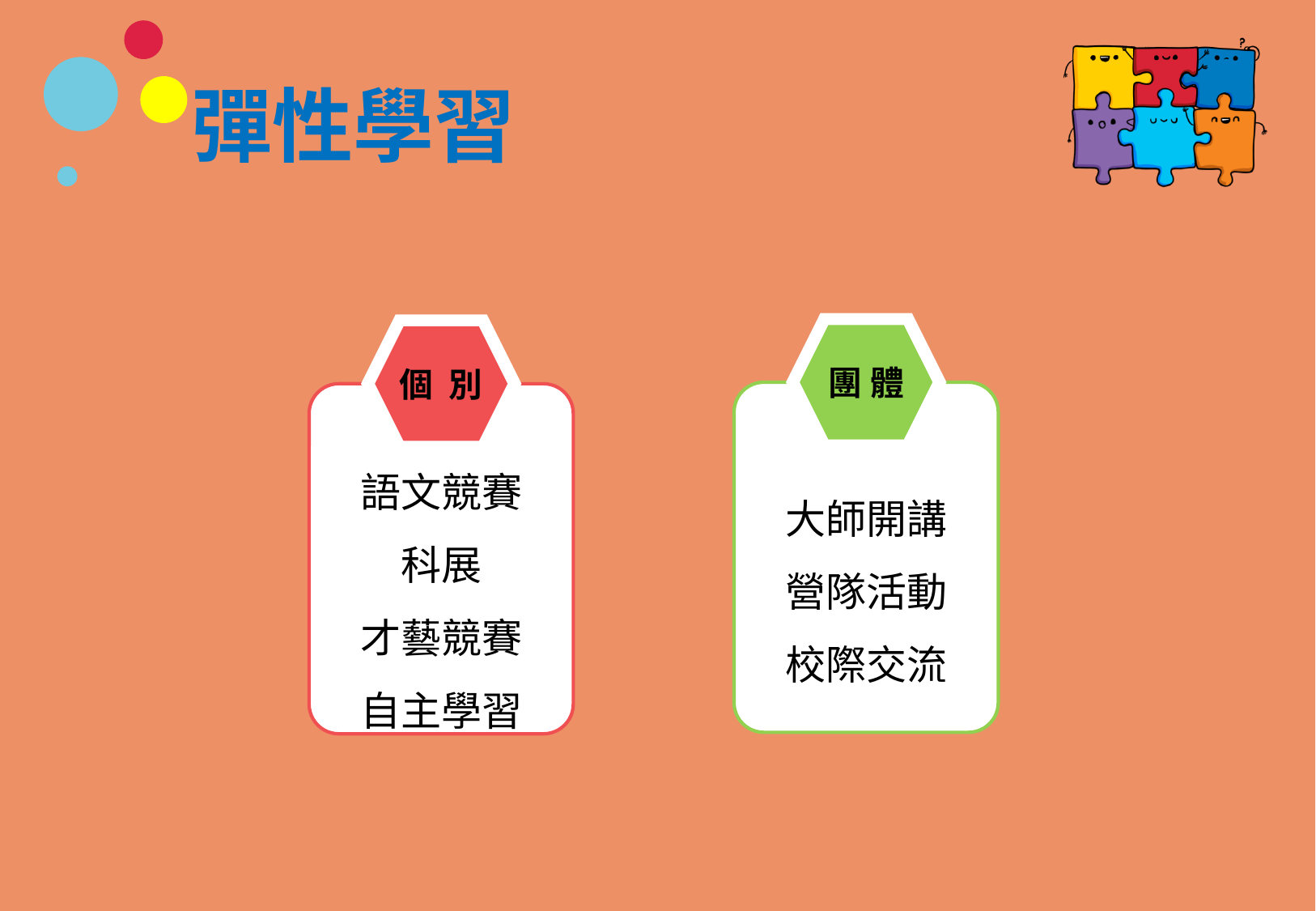

# 彈性學習

團 體

大師開講
營隊活動
校際交流

個  別

語文競賽
科展
才藝競賽
自主學習